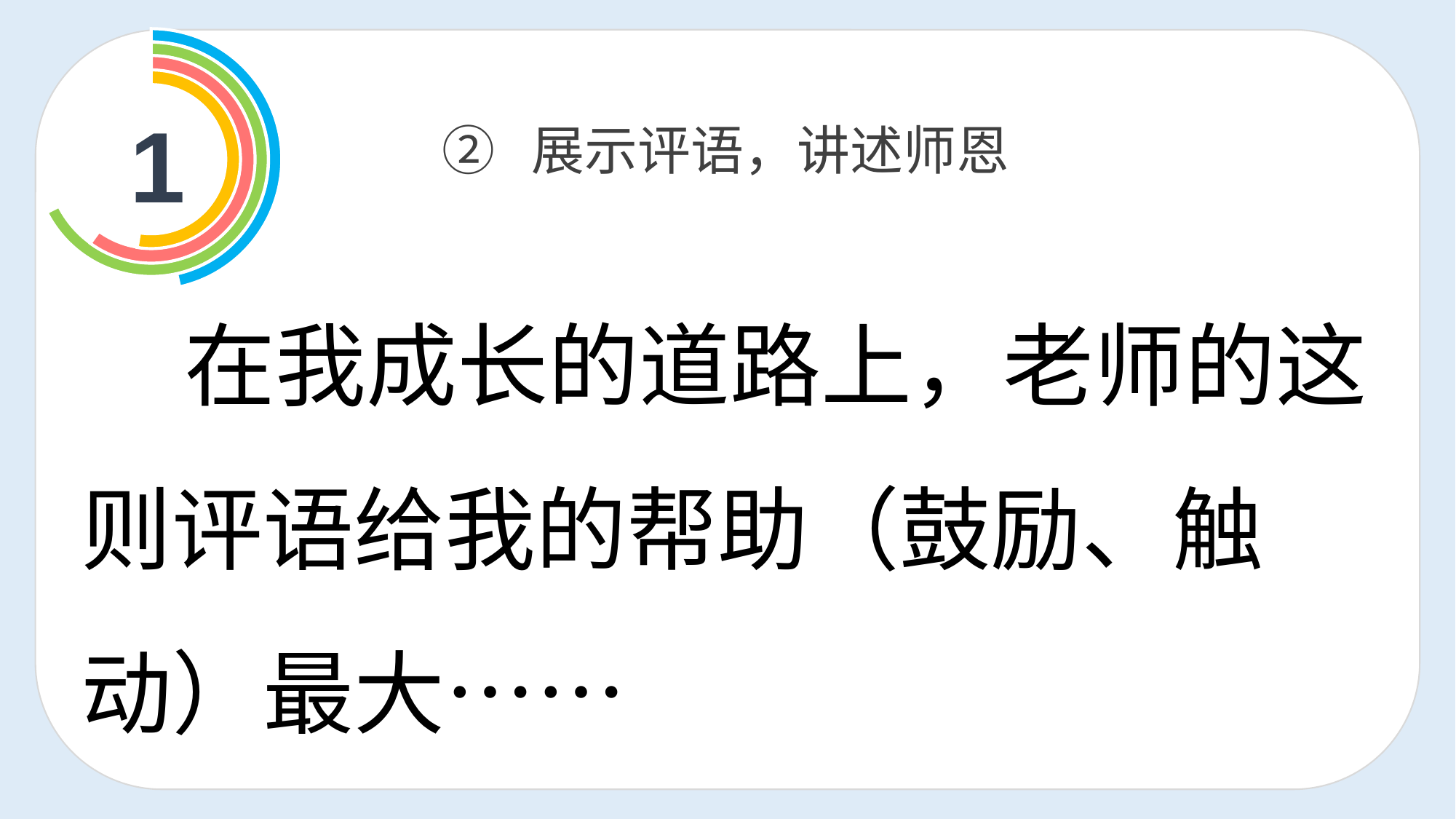

1

②  展示评语，讲述师恩
    在我成长的道路上，老师的这则评语给我的帮助（鼓励、触动）最大……